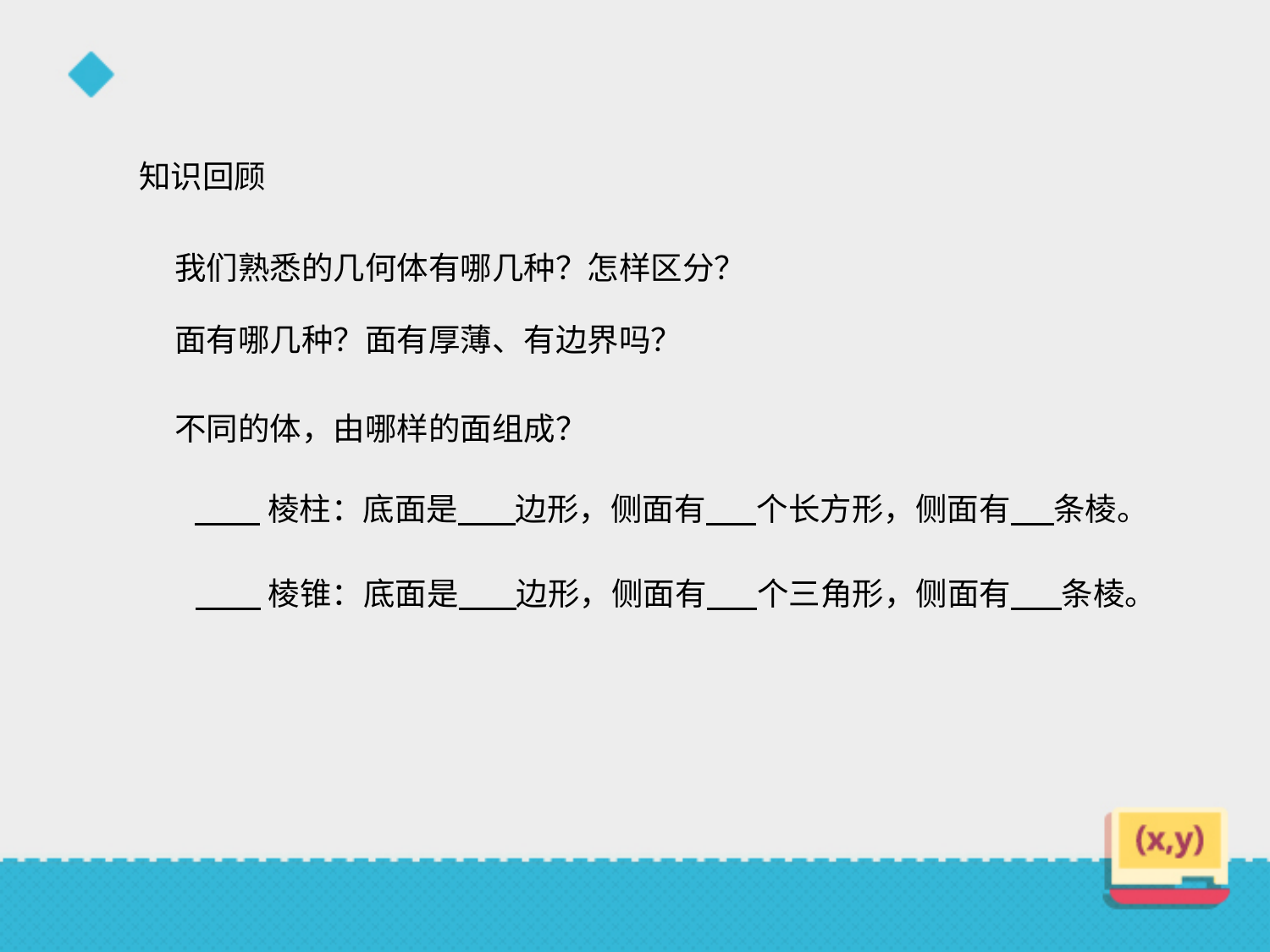

知识回顾
我们熟悉的几何体有哪几种？怎样区分？
面有哪几种？面有厚薄、有边界吗？
不同的体，由哪样的面组成？
         棱柱：底面是        边形，侧面有       个长方形，侧面有      条棱。
         棱锥：底面是        边形，侧面有       个三角形，侧面有       条棱。